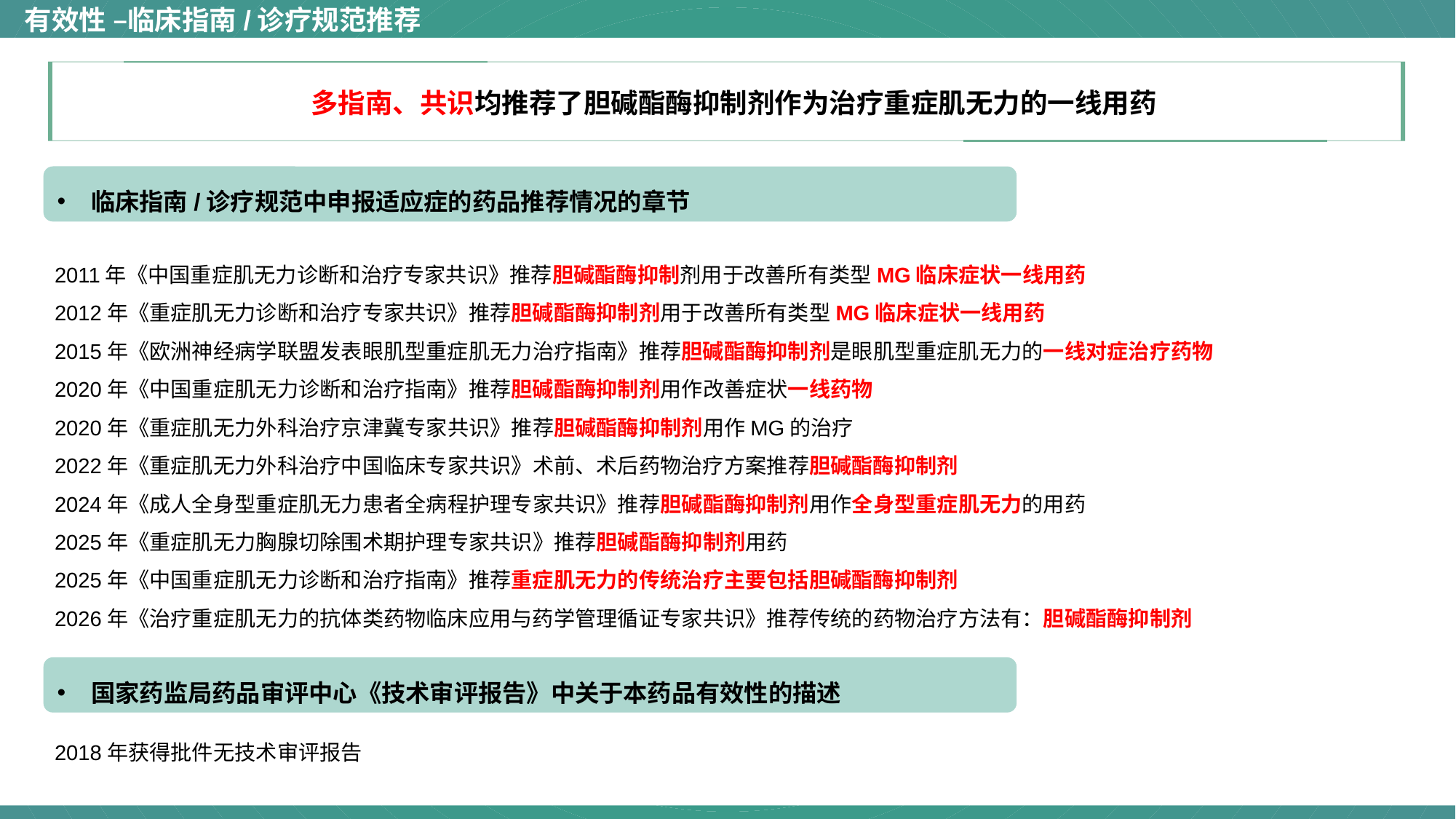

有效性 –临床指南/诊疗规范推荐
荐情

#

多指南、共识均推荐了胆碱酯酶抑制剂作为治疗重症肌无力的一线用药
临床指南/诊疗规范中申报适应症的药品推荐情况的章节

2011年《中国重症肌无力诊断和治疗专家共识》推荐胆碱酯酶抑制剂用于改善所有类型MG临床症状一线用药
2012年《重症肌无力诊断和治疗专家共识》推荐胆碱酯酶抑制剂用于改善所有类型MG临床症状一线用药
2015年《欧洲神经病学联盟发表眼肌型重症肌无力治疗指南》推荐胆碱酯酶抑制剂是眼肌型重症肌无力的一线对症治疗药物
2020年《中国重症肌无力诊断和治疗指南》推荐胆碱酯酶抑制剂用作改善症状一线药物
2020年《重症肌无力外科治疗京津冀专家共识》推荐胆碱酯酶抑制剂用作MG的治疗
2022年《重症肌无力外科治疗中国临床专家共识》术前、术后药物治疗方案推荐胆碱酯酶抑制剂
2024年《成人全身型重症肌无力患者全病程护理专家共识》推荐胆碱酯酶抑制剂用作全身型重症肌无力的用药
2025年《重症肌无力胸腺切除围术期护理专家共识》推荐胆碱酯酶抑制剂用药
2025年《中国重症肌无力诊断和治疗指南》推荐重症肌无力的传统治疗主要包括胆碱酯酶抑制剂
2026年《治疗重症肌无力的抗体类药物临床应用与药学管理循证专家共识》推荐传统的药物治疗方法有：胆碱酯酶抑制剂

国家药监局药品审评中心《技术审评报告》中关于本药品有效性的描述
2018年获得批件无技术审评报告